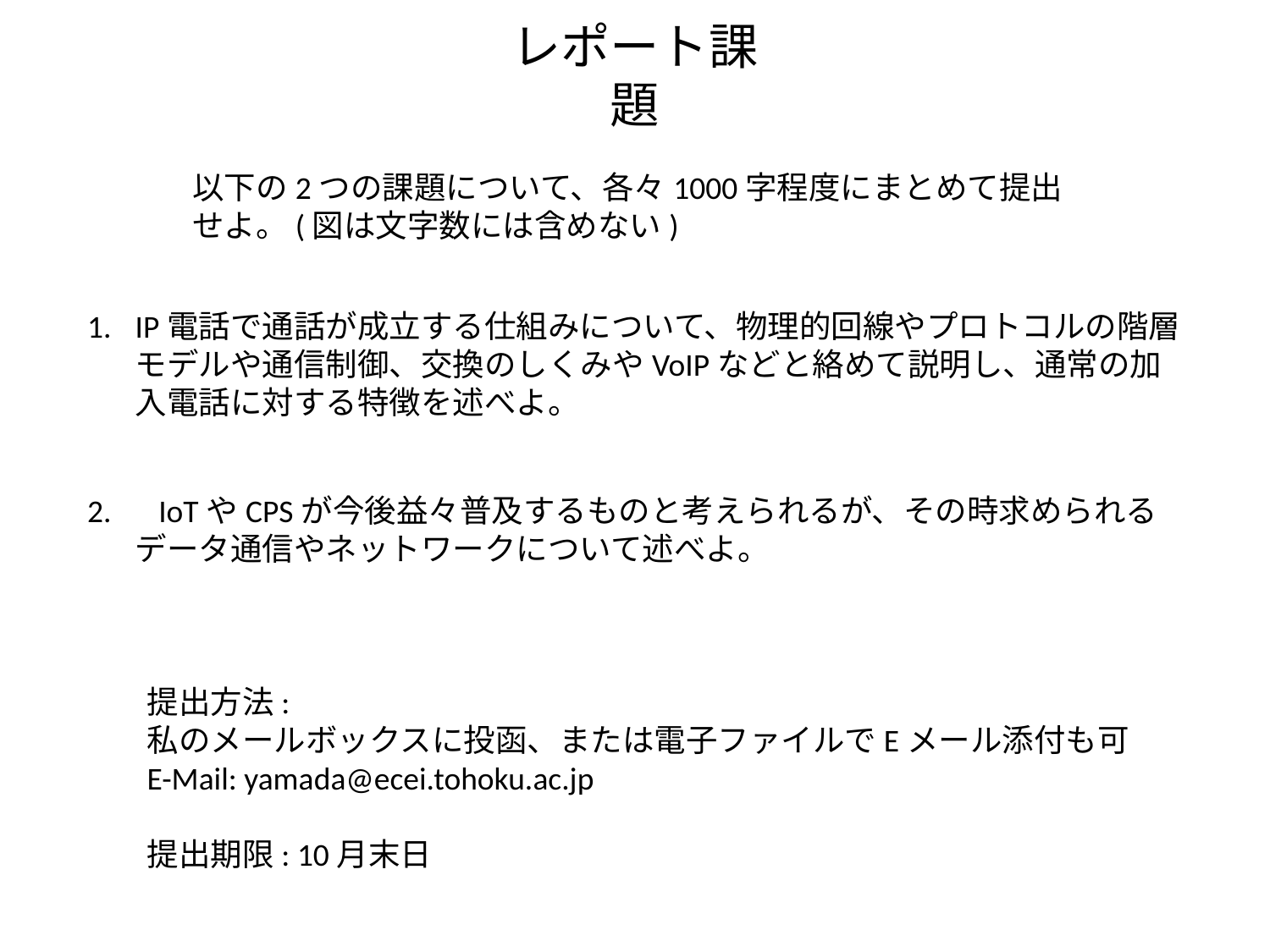

# レポート課題
以下の2つの課題について、各々1000字程度にまとめて提出せよ。(図は文字数には含めない)
IP電話で通話が成立する仕組みについて、物理的回線やプロトコルの階層モデルや通信制御、交換のしくみやVoIPなどと絡めて説明し、通常の加入電話に対する特徴を述べよ。
2.　IoTやCPSが今後益々普及するものと考えられるが、その時求められるデータ通信やネットワークについて述べよ。
提出方法:
私のメールボックスに投函、または電子ファイルでEメール添付も可
E-Mail: yamada@ecei.tohoku.ac.jp

提出期限: 10月末日